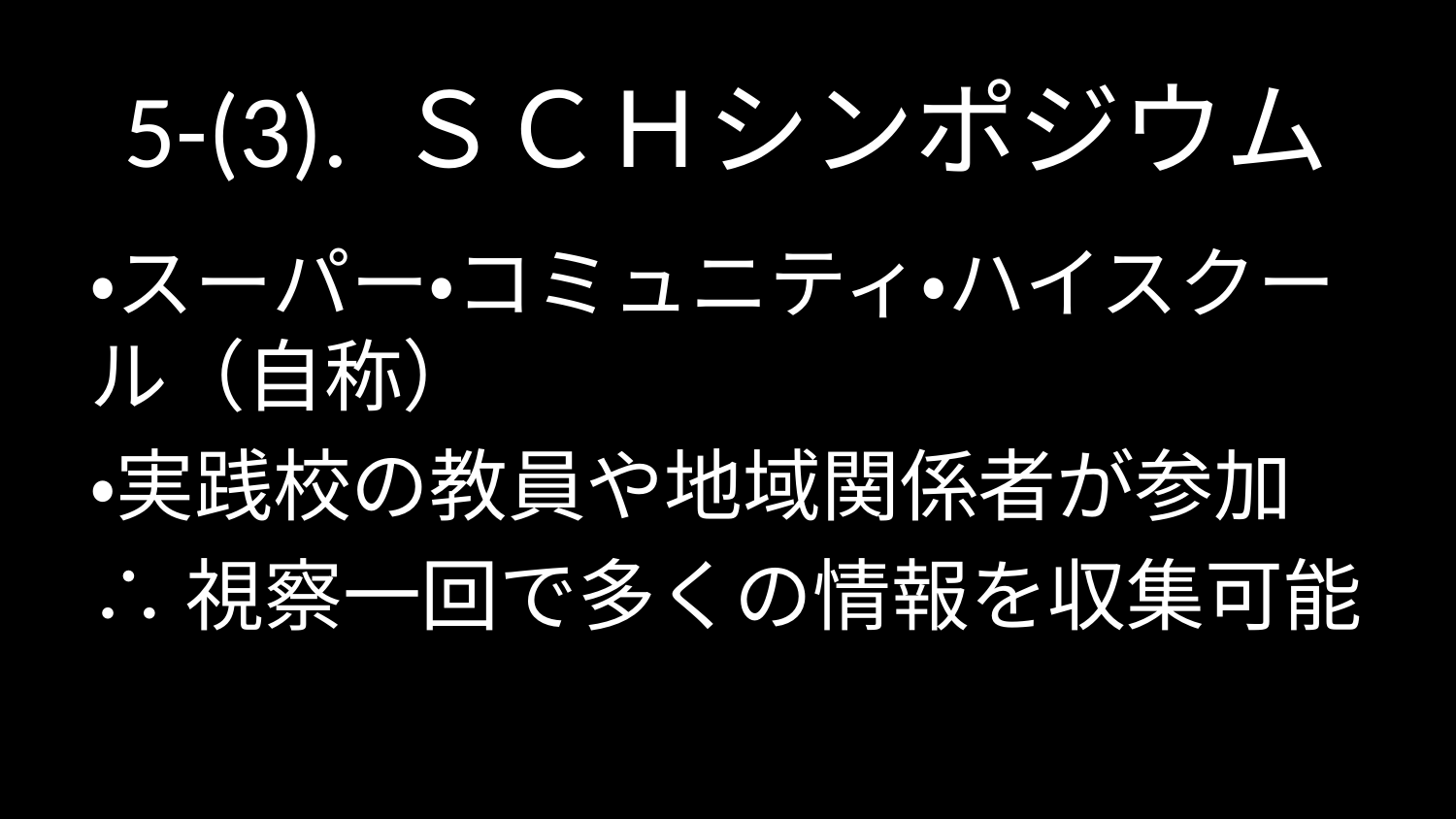

# 5-(3). ＳＣＨシンポジウム

・スーパー・コミュニティ・ハイスクール（自称）
・実践校の教員や地域関係者が参加
∴視察一回で多くの情報を収集可能